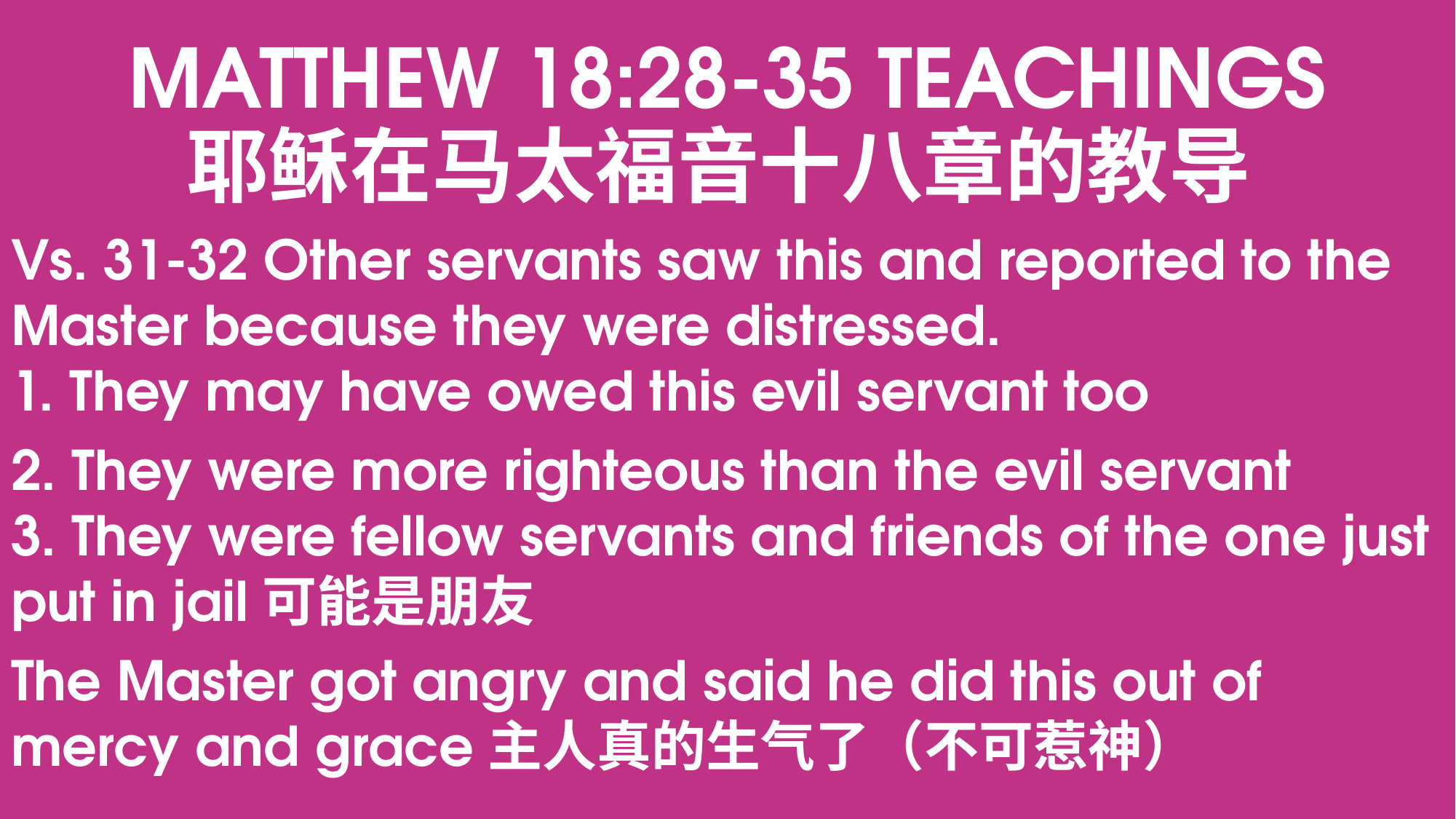

# MATTHEW 18:28-35 TEACHINGS 耶稣在马太福音十八章的教导
Vs. 31-32 Other servants saw this and reported to the Master because they were distressed.                           1. They may have owed this evil servant too
2. They were more righteous than the evil servant          3. They were fellow servants and friends of the one just put in jail可能是朋友
The Master got angry and said he did this out of mercy and grace主人真的生气了（不可惹神）